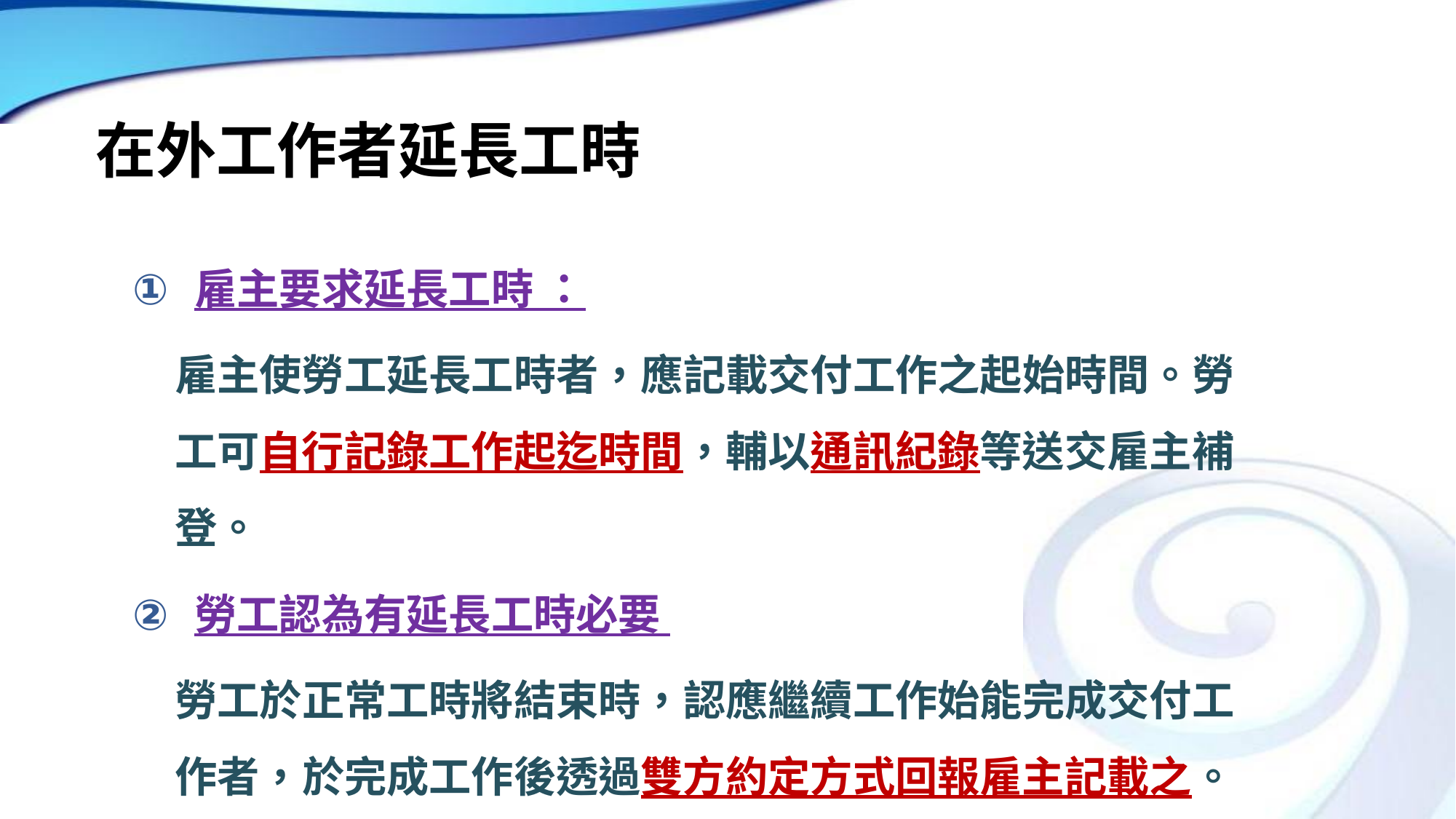

# 在外工作者延長工時
雇主要求延長工時 ：
雇主使勞工延長工時者，應記載交付工作之起始時間。勞工可自行記錄工作起迄時間，輔以通訊紀錄等送交雇主補登。
勞工認為有延長工時必要
勞工於正常工時將結束時，認應繼續工作始能完成交付工作者，於完成工作後透過雙方約定方式回報雇主記載之。另明訂勞雇雙方得事先約定一定延長工時時數內，免除勞工回報延長工時及徵得雇主同意之程序。